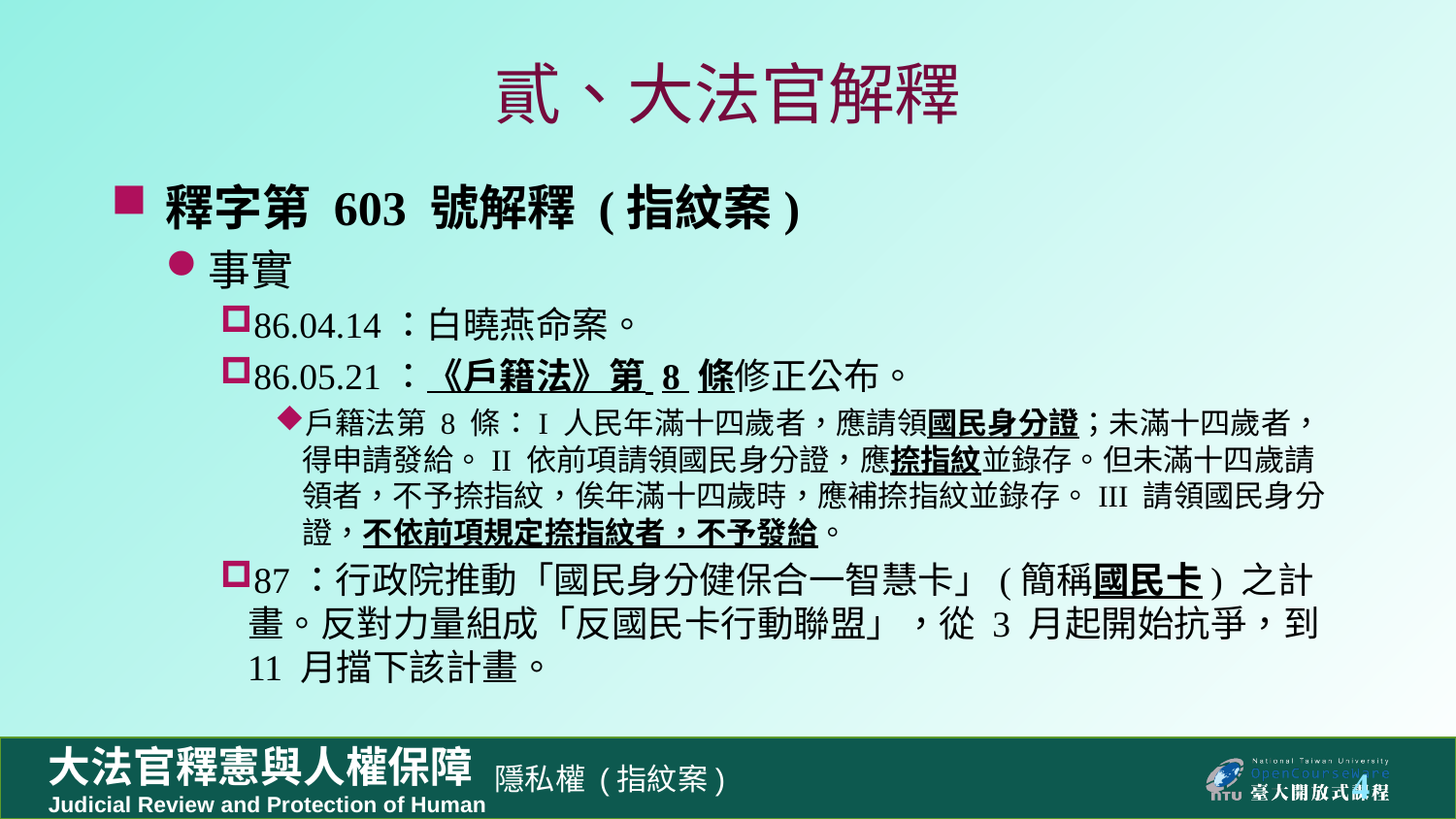

# 貳、大法官解釋
釋字第 603 號解釋 (指紋案)
事實
86.04.14：白曉燕命案。
86.05.21：《戶籍法》第 8 條修正公布。
戶籍法第 8 條：I 人民年滿十四歲者，應請領國民身分證；未滿十四歲者，得申請發給。II 依前項請領國民身分證，應捺指紋並錄存。但未滿十四歲請領者，不予捺指紋，俟年滿十四歲時，應補捺指紋並錄存。III 請領國民身分證，不依前項規定捺指紋者，不予發給。
87：行政院推動「國民身分健保合一智慧卡」(簡稱國民卡) 之計畫。反對力量組成「反國民卡行動聯盟」，從 3 月起開始抗爭，到 11 月擋下該計畫。